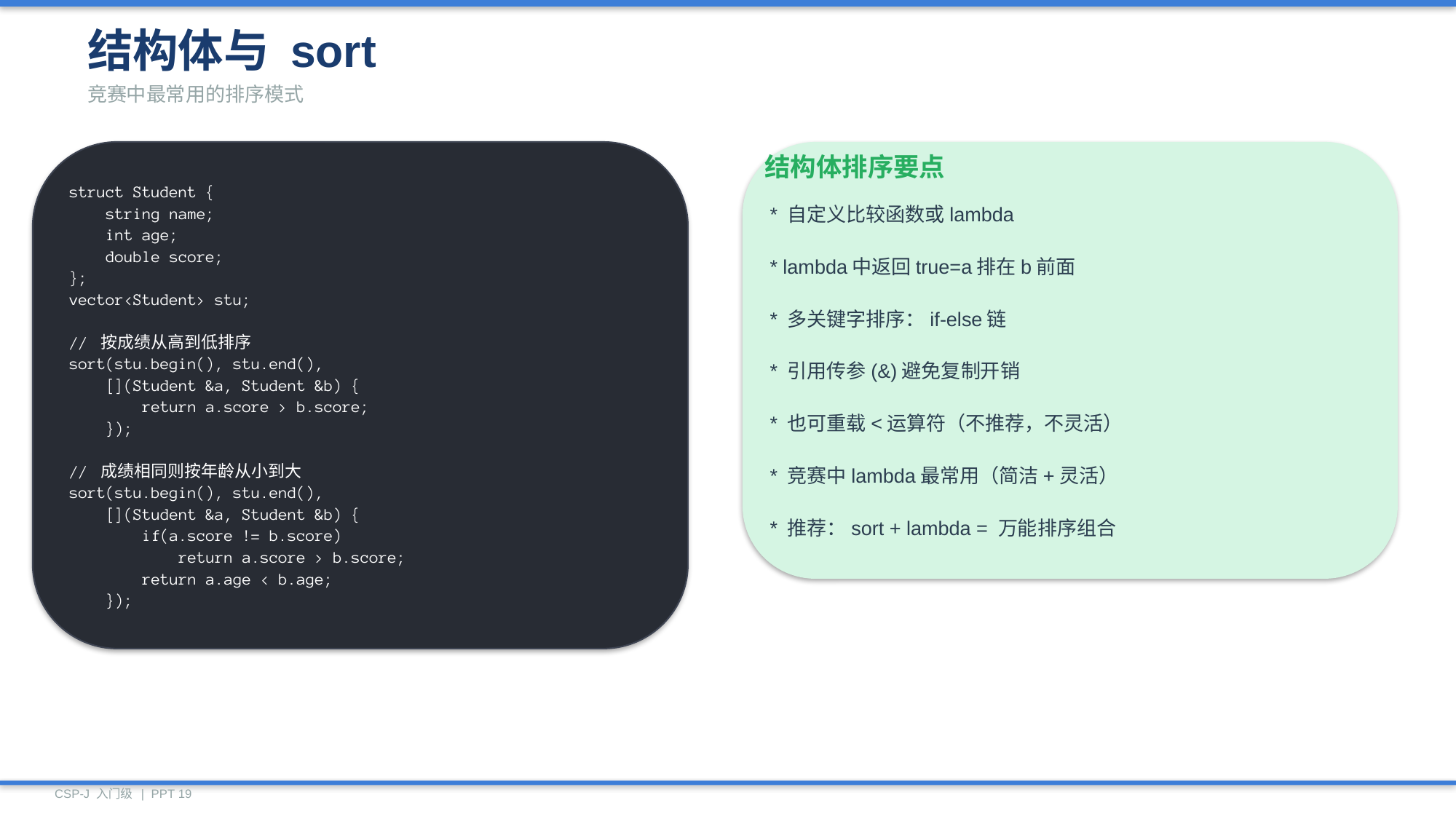

结构体与 sort
竞赛中最常用的排序模式
struct Student {
    string name;
    int age;
    double score;
};
vector<Student> stu;

// 按成绩从高到低排序
sort(stu.begin(), stu.end(),
    [](Student &a, Student &b) {
        return a.score > b.score;
    });

// 成绩相同则按年龄从小到大
sort(stu.begin(), stu.end(),
    [](Student &a, Student &b) {
        if(a.score != b.score)
            return a.score > b.score;
        return a.age < b.age;
    });

结构体排序要点
* 自定义比较函数或lambda
* lambda中返回true=a排在b前面
* 多关键字排序：if-else链
* 引用传参(&)避免复制开销
* 也可重载<运算符（不推荐，不灵活）
* 竞赛中lambda最常用（简洁+灵活）
* 推荐：sort + lambda = 万能排序组合

CSP-J 入门级  |  PPT 19